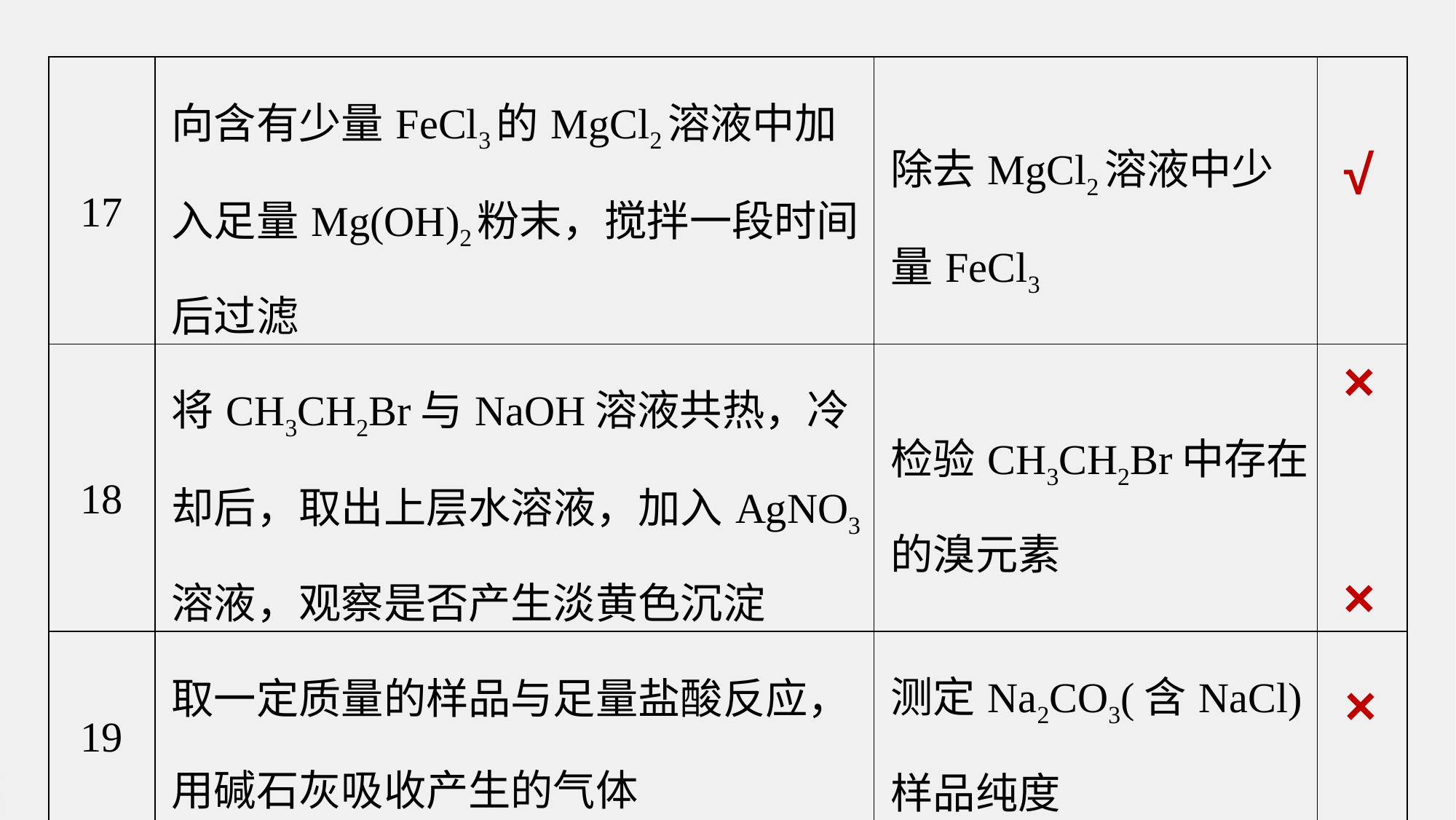

| 17 | 向含有少量FeCl3的MgCl2溶液中加入足量Mg(OH)2粉末，搅拌一段时间后过滤 | 除去MgCl2溶液中少量FeCl3 |  |
| --- | --- | --- | --- |
| 18 | 将CH3CH2Br与NaOH溶液共热，冷却后，取出上层水溶液，加入AgNO3溶液，观察是否产生淡黄色沉淀 | 检验CH3CH2Br中存在的溴元素 |  |
| 19 | 取一定质量的样品与足量盐酸反应，用碱石灰吸收产生的气体 | 测定Na2CO3(含NaCl)样品纯度 |  |
| 20 | 将洗净的容量瓶放在烘箱中烘干 | 缩短容量瓶干燥的时间 |  |
√
×
×
×